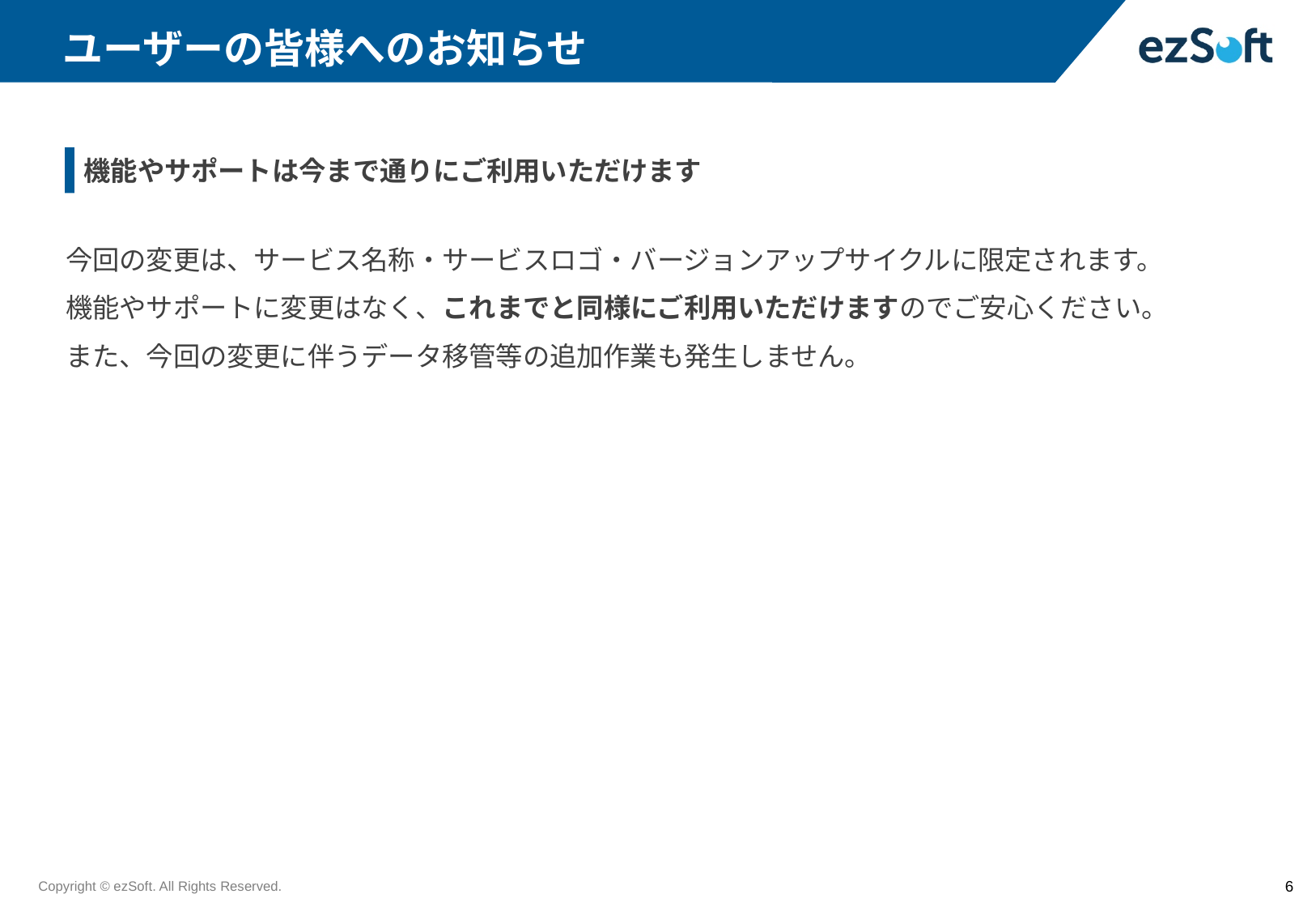

# ユーザーの皆様へのお知らせ
機能やサポートは今まで通りにご利用いただけます

今回の変更は、サービス名称・サービスロゴ・バージョンアップサイクルに限定されます。
機能やサポートに変更はなく、これまでと同様にご利用いただけますのでご安心ください。
また、今回の変更に伴うデータ移管等の追加作業も発生しません。